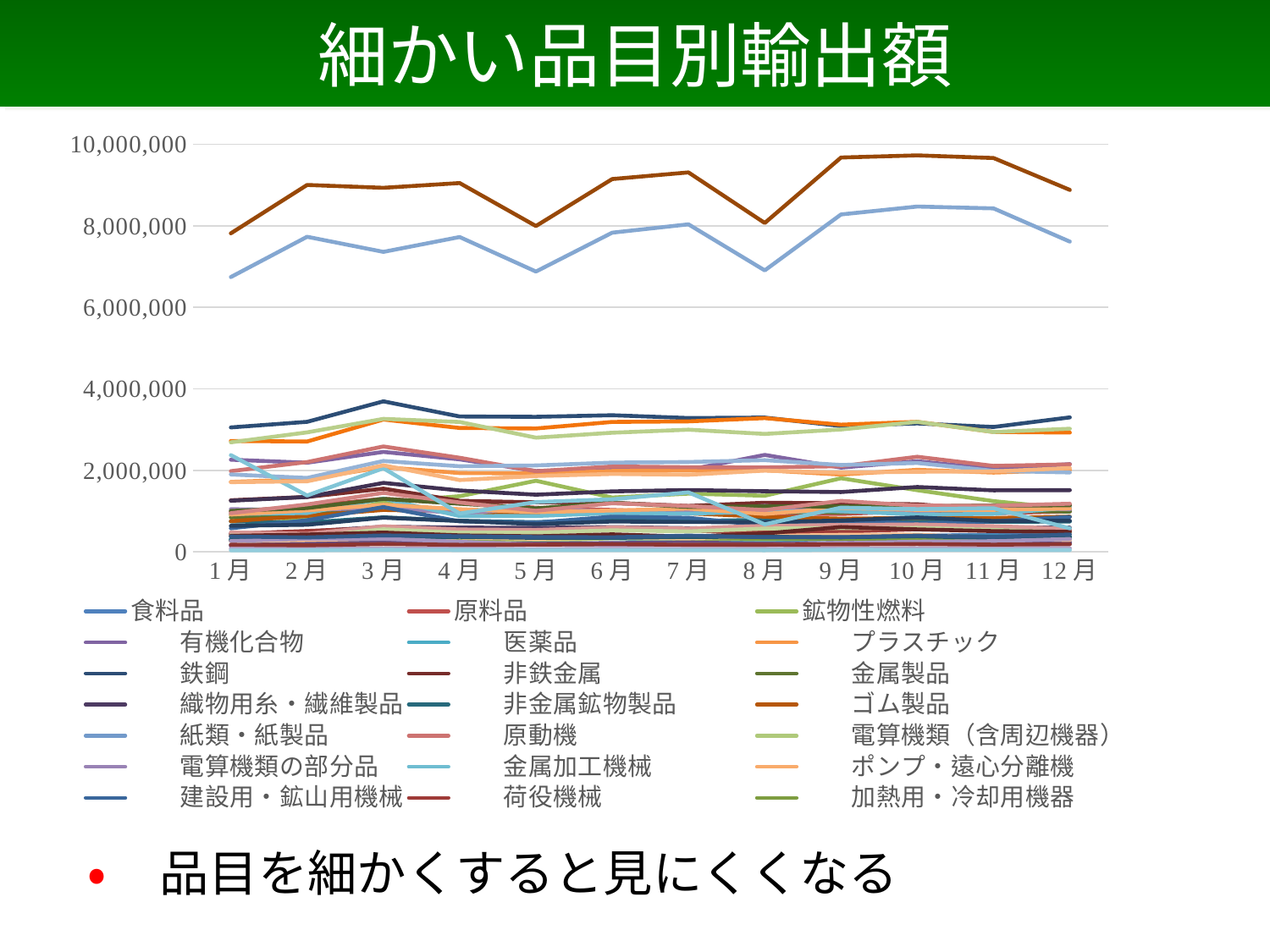

# 細かい品目別輸出額

### Chart

| Category | 食料品 | 原料品 | 鉱物性燃料 | 　　有機化合物 | 　　医薬品 | 　　プラスチック | 　　鉄鋼 | 　　非鉄金属 | 　　金属製品 | 　　織物用糸・繊維製品 | 　　非金属鉱物製品 | 　　ゴム製品 | 　　紙類・紙製品 | 　　原動機 | 　　電算機類（含周辺機器） | 　　電算機類の部分品 | 　　金属加工機械 | 　　ポンプ・遠心分離機 | 　　建設用・鉱山用機械 | 　　荷役機械 | 　　加熱用・冷却用機器 | 　　繊維機械 | 　　ベアリング | 　　半導体等電子部品 | 　　　　ＩＣ | 　　映像機器 | 　　　　映像記録・再生機器 | 　　　　テレビ受像機 | 　　音響機器 | 　　音響・映像機器の部分品 | 　　重電機器 | 　　通信機 | 　　電気計測機器 | 　　電気回路等の機器 | 　　電池 | 　　自動車 | 　　　　乗用車 | 　　　　バス・トラック | 　　自動車の部分品 | 　　二輪自動車 | 　　船舶 | 　　科学光学機器 | 　　写真用・映画用材料 | 　　記録媒体（含記録済） |
|---|---|---|---|---|---|---|---|---|---|---|---|---|---|---|---|---|---|---|---|---|---|---|---|---|---|---|---|---|---|---|---|---|---|---|---|---|---|---|---|---|---|---|---|---|
| 1月 | 317869.0 | 984900.0 | 899798.0 | 2260446.0 | 297440.0 | 1714920.0 | 3053293.0 | 1263549.0 | 841877.0 | 441288.0 | 745115.0 | 750937.0 | 169178.0 | 1978838.0 | 269054.0 | 1047504.0 | 927453.0 | 912653.0 | 576767.0 | 440102.0 | 279303.0 | 145454.0 | 304304.0 | 2720140.0 | 1897921.0 | 475306.0 | 400160.0 | 75146.0 | 35850.0 | 261804.0 | 637212.0 | 390569.0 | 1003094.0 | 1252447.0 | 284412.0 | 7817632.0 | 6744179.0 | 947130.0 | 2687223.0 | 262510.0 | 2372833.0 | 1709296.0 | 374126.0 | 172368.0 |
| 2月 | 309713.0 | 1115155.0 | 786212.0 | 2186216.0 | 273502.0 | 1780861.0 | 3191615.0 | 1346375.0 | 926715.0 | 495234.0 | 716396.0 | 881740.0 | 189404.0 | 2201806.0 | 309866.0 | 1017090.0 | 951676.0 | 1016705.0 | 775124.0 | 511100.0 | 349897.0 | 219975.0 | 340710.0 | 2706053.0 | 1812868.0 | 442520.0 | 365897.0 | 76624.0 | 36787.0 | 288587.0 | 662436.0 | 424323.0 | 1073655.0 | 1344699.0 | 324900.0 | 9005486.0 | 7733061.0 | 1162634.0 | 2931496.0 | 323447.0 | 1382335.0 | 1730272.0 | 353048.0 | 159523.0 |
| 3月 | 380560.0 | 1302849.0 | 1220092.0 | 2451627.0 | 323163.0 | 2077928.0 | 3694079.0 | 1550199.0 | 1092718.0 | 615668.0 | 845305.0 | 1027586.0 | 213959.0 | 2584969.0 | 382474.0 | 1093999.0 | 1307547.0 | 1153171.0 | 1096868.0 | 587001.0 | 535206.0 | 246700.0 | 389221.0 | 3247113.0 | 2229367.0 | 626549.0 | 552042.0 | 74507.0 | 47095.0 | 325566.0 | 837244.0 | 471571.0 | 1298369.0 | 1690819.0 | 347849.0 | 8935242.0 | 7363358.0 | 1445139.0 | 3262803.0 | 322471.0 | 2050047.0 | 2121891.0 | 401893.0 | 189938.0 |
| 4月 | 367862.0 | 1184482.0 | 1364243.0 | 2268695.0 | 323977.0 | 1932091.0 | 3322618.0 | 1250044.0 | 990826.0 | 594339.0 | 761918.0 | 987464.0 | 202382.0 | 2308073.0 | 288911.0 | 941488.0 | 876431.0 | 1045751.0 | 746465.0 | 526940.0 | 328122.0 | 216430.0 | 369469.0 | 3039472.0 | 2099383.0 | 546908.0 | 467798.0 | 79110.0 | 43376.0 | 351810.0 | 755576.0 | 402847.0 | 1180179.0 | 1504623.0 | 365847.0 | 9052334.0 | 7726617.0 | 1209625.0 | 3187575.0 | 245801.0 | 939039.0 | 1760223.0 | 381987.0 | 171599.0 |
| 5月 | 368304.0 | 1082371.0 | 1743141.0 | 1983394.0 | 314456.0 | 1924543.0 | 3313766.0 | 1214794.0 | 939700.0 | 586457.0 | 727369.0 | 941645.0 | 201074.0 | 1977119.0 | 259291.0 | 1072511.0 | 879008.0 | 973740.0 | 715958.0 | 523446.0 | 325988.0 | 202171.0 | 350866.0 | 3026121.0 | 2118712.0 | 534753.0 | 469329.0 | 65423.0 | 40974.0 | 320939.0 | 678584.0 | 379611.0 | 1066499.0 | 1401693.0 | 341336.0 | 7996374.0 | 6879837.0 | 1006524.0 | 2800781.0 | 173138.0 | 1219996.0 | 1860564.0 | 362600.0 | 174703.0 |
| 6月 | 349218.0 | 1025495.0 | 1331993.0 | 2037501.0 | 334046.0 | 1984663.0 | 3352897.0 | 1201987.0 | 975372.0 | 606355.0 | 785283.0 | 962883.0 | 201764.0 | 2094670.0 | 333241.0 | 982141.0 | 947020.0 | 1014279.0 | 861719.0 | 567343.0 | 359204.0 | 215564.0 | 386590.0 | 3188627.0 | 2189471.0 | 597306.0 | 526971.0 | 70335.0 | 40091.0 | 347575.0 | 743287.0 | 427789.0 | 1203495.0 | 1481886.0 | 340559.0 | 9149720.0 | 7833725.0 | 1190580.0 | 2922165.0 | 167163.0 | 1288042.0 | 1910068.0 | 356659.0 | 187551.0 |
| 7月 | 357430.0 | 968726.0 | 1427066.0 | 2012345.0 | 286535.0 | 1993449.0 | 3284426.0 | 1125993.0 | 997578.0 | 579310.0 | 757422.0 | 942816.0 | 197399.0 | 2074748.0 | 321944.0 | 1003017.0 | 936418.0 | 1059381.0 | 833348.0 | 518413.0 | 332353.0 | 231523.0 | 386822.0 | 3202103.0 | 2203921.0 | 569795.0 | 499578.0 | 70217.0 | 41245.0 | 333067.0 | 729991.0 | 371172.0 | 1100364.0 | 1514931.0 | 364680.0 | 9313137.0 | 8038663.0 | 1124632.0 | 2997076.0 | 172427.0 | 1458403.0 | 1890466.0 | 396761.0 | 172705.0 |
| 8月 | 389972.0 | 940914.0 | 1375173.0 | 2378266.0 | 286906.0 | 1999782.0 | 3295437.0 | 1204299.0 | 974597.0 | 551185.0 | 782793.0 | 862312.0 | 197081.0 | 2070034.0 | 311023.0 | 1127552.0 | 983478.0 | 929094.0 | 650224.0 | 480723.0 | 320933.0 | 198056.0 | 359250.0 | 3282127.0 | 2249543.0 | 642280.0 | 570152.0 | 72128.0 | 38710.0 | 388809.0 | 726912.0 | 449131.0 | 1114304.0 | 1486319.0 | 367455.0 | 8071945.0 | 6907642.0 | 1024096.0 | 2892837.0 | 166042.0 | 674483.0 | 1993045.0 | 358855.0 | 173486.0 |
| 9月 | 363738.0 | 926896.0 | 1805557.0 | 2066643.0 | 317530.0 | 1894182.0 | 3087738.0 | 1191180.0 | 967596.0 | 505338.0 | 746549.0 | 813061.0 | 199875.0 | 2100811.0 | 331503.0 | 992333.0 | 997820.0 | 1073666.0 | 764919.0 | 493359.0 | 314918.0 | 216837.0 | 360973.0 | 3120872.0 | 2129729.0 | 657444.0 | 582604.0 | 74840.0 | 46674.0 | 416352.0 | 768648.0 | 607564.0 | 1113743.0 | 1467025.0 | 354695.0 | 9679077.0 | 8281567.0 | 1249918.0 | 3001593.0 | 212125.0 | 1083922.0 | 1942031.0 | 358660.0 | 180816.0 |
| 10月 | 401854.0 | 1002064.0 | 1511485.0 | 2222694.0 | 299857.0 | 2012436.0 | 3151324.0 | 1165439.0 | 1022560.0 | 591754.0 | 744172.0 | 831318.0 | 205707.0 | 2332010.0 | 282544.0 | 984510.0 | 912808.0 | 1028953.0 | 687931.0 | 552108.0 | 309823.0 | 236458.0 | 384608.0 | 3191405.0 | 2180498.0 | 670414.0 | 586633.0 | 83780.0 | 46504.0 | 423436.0 | 842956.0 | 550466.0 | 1118051.0 | 1590609.0 | 382128.0 | 9731778.0 | 8475399.0 | 1132935.0 | 3189742.0 | 248056.0 | 1048720.0 | 1964322.0 | 396975.0 | 189071.0 |
| 11月 | 409322.0 | 944807.0 | 1242588.0 | 2032929.0 | 351168.0 | 1943858.0 | 3064766.0 | 1027294.0 | 1009784.0 | 602047.0 | 735252.0 | 829555.0 | 197698.0 | 2107922.0 | 302778.0 | 1094314.0 | 931728.0 | 1029664.0 | 747747.0 | 538737.0 | 313238.0 | 243832.0 | 382408.0 | 2940255.0 | 1987074.0 | 628633.0 | 537362.0 | 91270.0 | 45171.0 | 329621.0 | 754859.0 | 506622.0 | 1137631.0 | 1507548.0 | 334433.0 | 9666062.0 | 8429778.0 | 1130123.0 | 2939364.0 | 260545.0 | 1068674.0 | 1971283.0 | 364869.0 | 176004.0 |
| 12月 | 465654.0 | 990460.0 | 1057424.0 | 2151607.0 | 297899.0 | 2009812.0 | 3299923.0 | 1146748.0 | 986973.0 | 593065.0 | 742401.0 | 863274.0 | 200749.0 | 2146460.0 | 322582.0 | 1044216.0 | 1083113.0 | 1063047.0 | 856517.0 | 524929.0 | 363170.0 | 232898.0 | 367721.0 | 2925848.0 | 1947220.0 | 563510.0 | 474640.0 | 88870.0 | 42805.0 | 288319.0 | 762375.0 | 490515.0 | 1140186.0 | 1513371.0 | 366719.0 | 8883536.0 | 7614827.0 | 1179974.0 | 3020701.0 | 314515.0 | 574105.0 | 2055506.0 | 425209.0 | 186982.0 |
• 品目を細かくすると見にくくなる